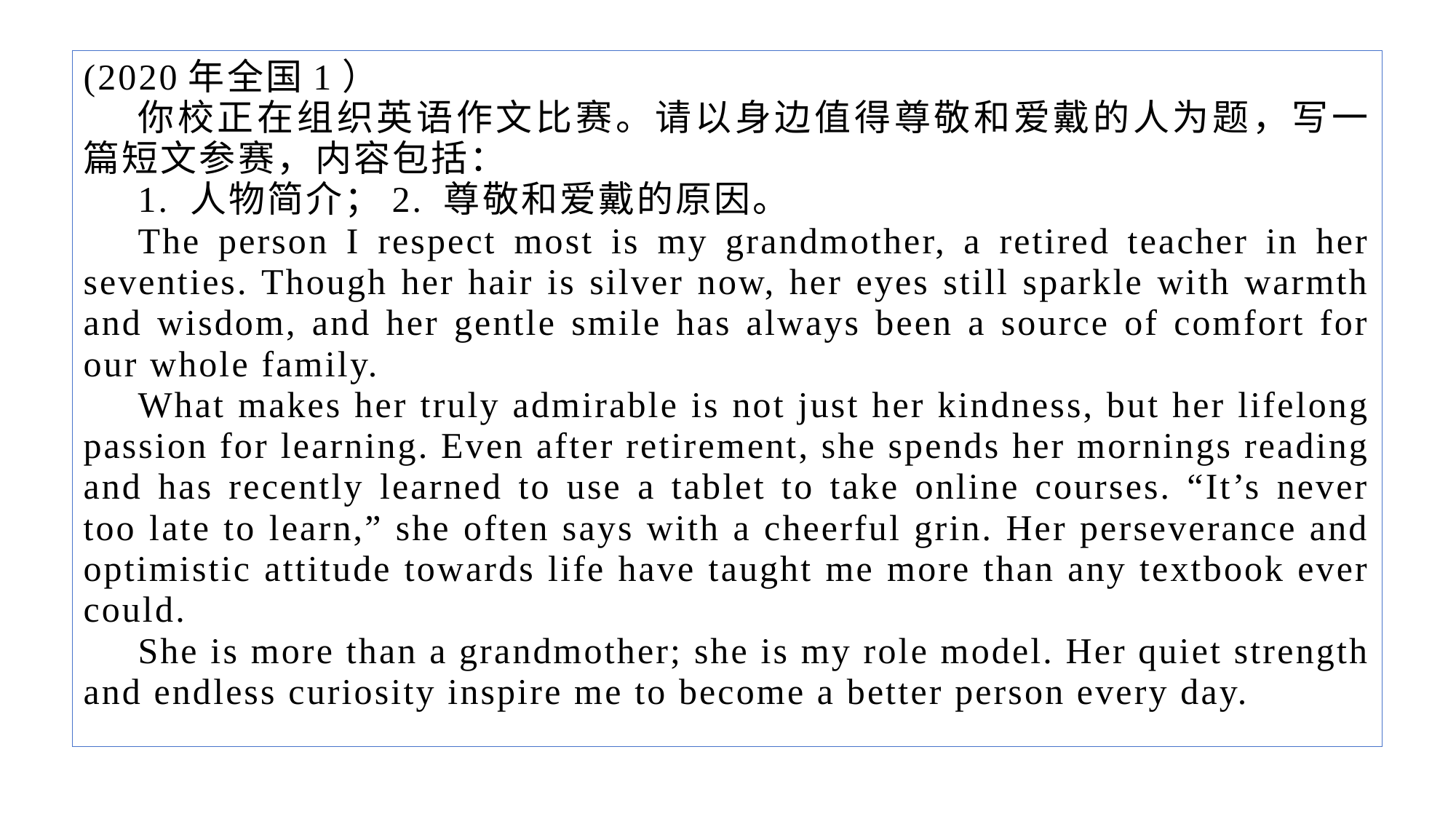

(2020年全国1）
你校正在组织英语作文比赛。请以身边值得尊敬和爱戴的人为题，写一篇短文参赛，内容包括：
1. 人物简介；2. 尊敬和爱戴的原因。
The person I respect most is my grandmother, a retired teacher in her seventies. Though her hair is silver now, her eyes still sparkle with warmth and wisdom, and her gentle smile has always been a source of comfort for our whole family.
What makes her truly admirable is not just her kindness, but her lifelong passion for learning. Even after retirement, she spends her mornings reading and has recently learned to use a tablet to take online courses. “It’s never too late to learn,” she often says with a cheerful grin. Her perseverance and optimistic attitude towards life have taught me more than any textbook ever could.
She is more than a grandmother; she is my role model. Her quiet strength and endless curiosity inspire me to become a better person every day.